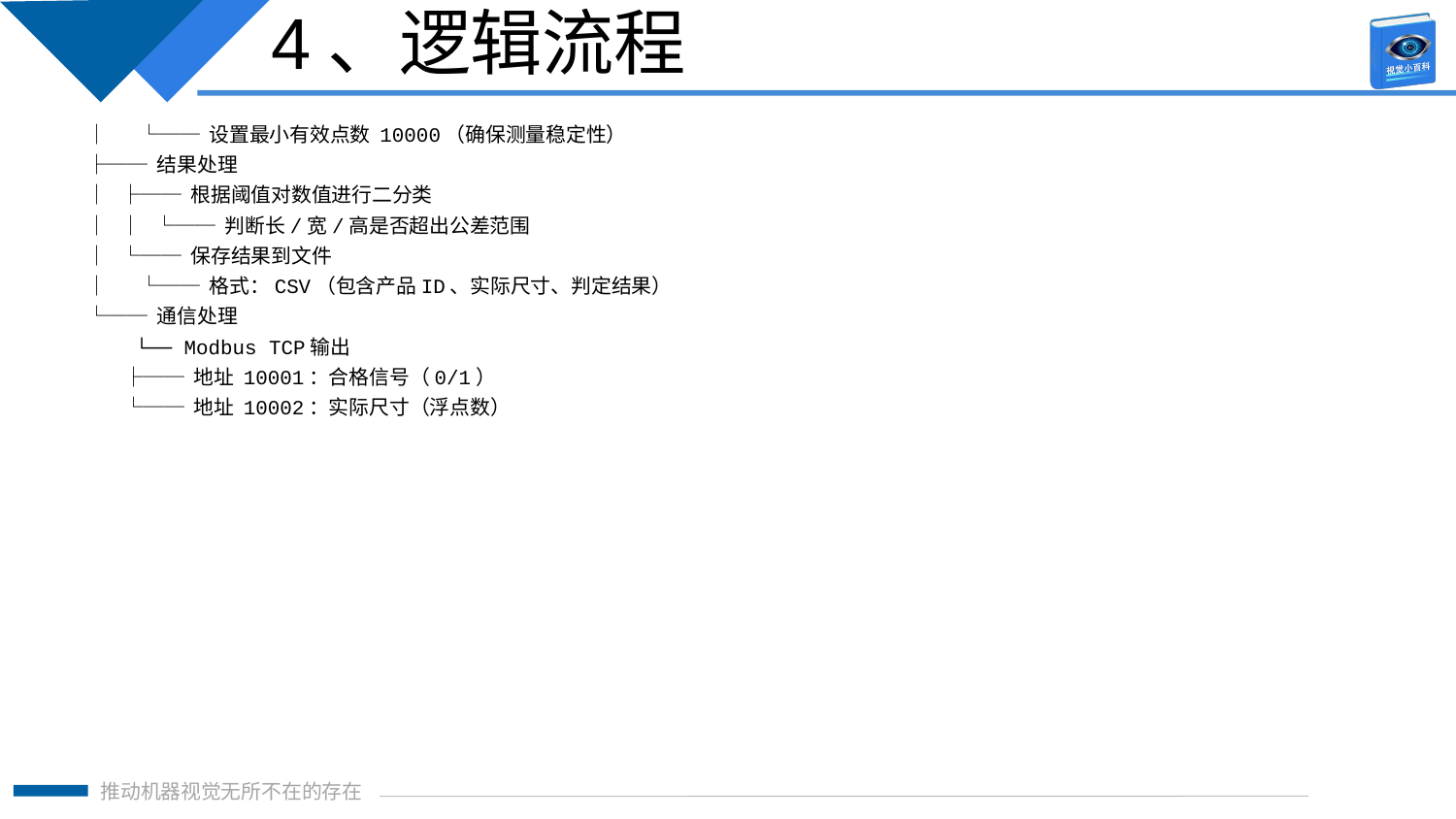

4、逻辑流程

│       └── 设置最小有效点数 10000（确保测量稳定性）
├── 结果处理
│   ├── 根据阈值对数值进行二分类
│   │   └── 判断长/宽/高是否超出公差范围
│   └── 保存结果到文件
│       └── 格式：CSV（包含产品ID、实际尺寸、判定结果）
└── 通信处理
    └── Modbus TCP输出
        ├── 地址 10001：合格信号（0/1）
        └── 地址 10002：实际尺寸（浮点数）